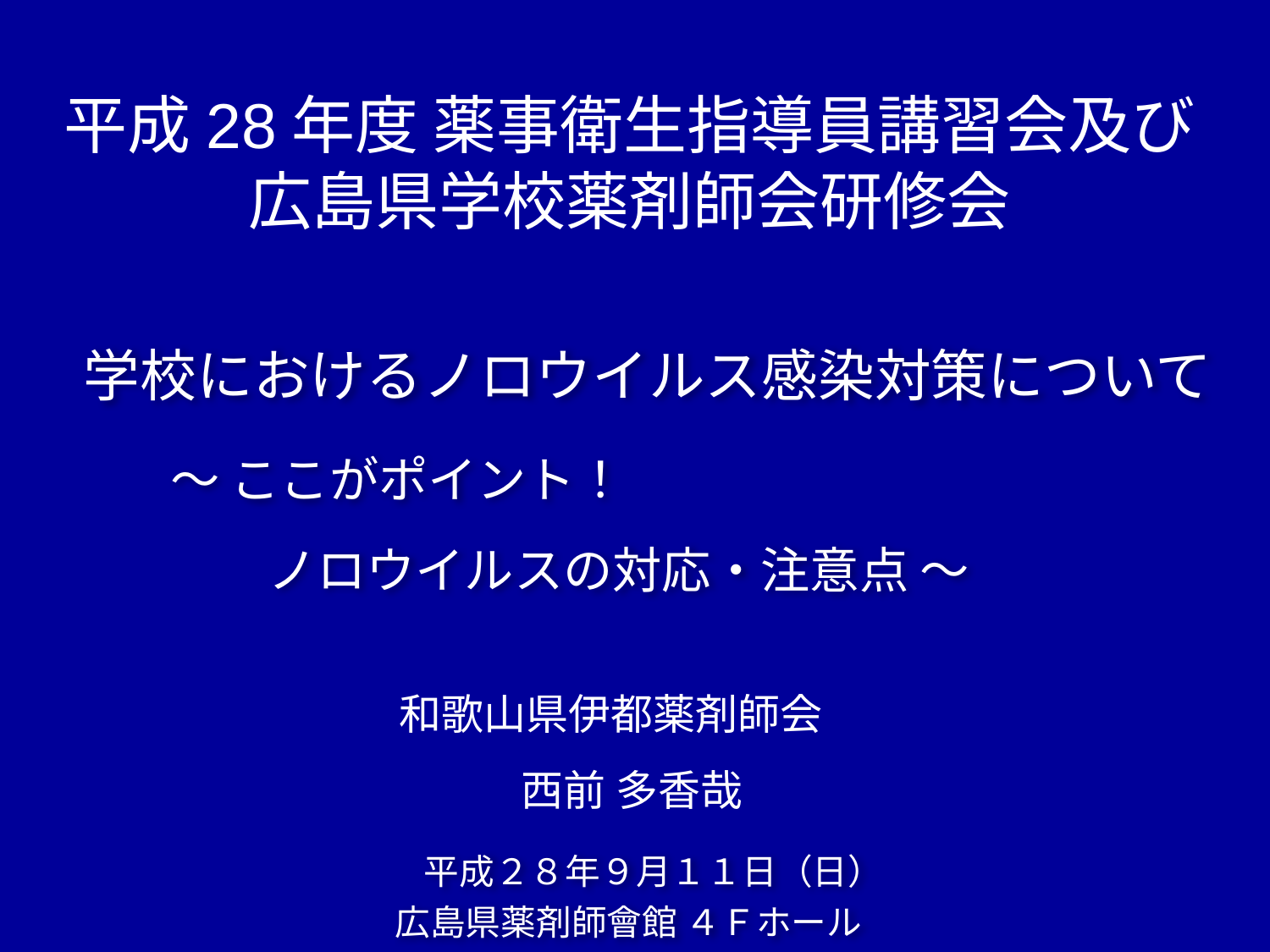

平成28年度 薬事衛生指導員講習会及び
広島県学校薬剤師会研修会
 学校におけるノロウイルス感染対策について
　　～ ここがポイント！
                  ノロウイルスの対応・注意点 ～
和歌山県伊都薬剤師会
西前 多香哉
　平成２８年９月１１日（日）
広島県薬剤師會館 ４Ｆホール